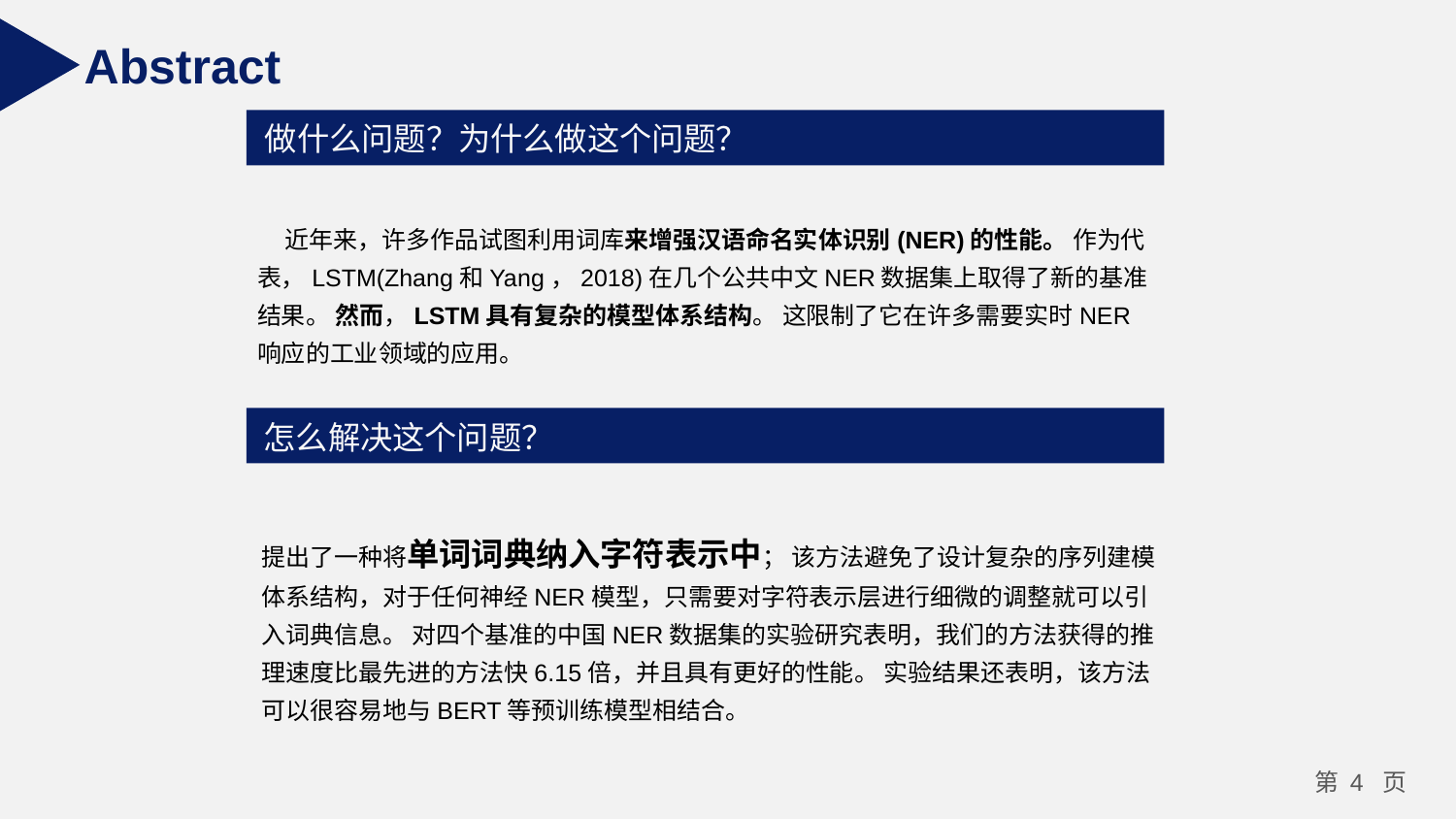

Abstract

做什么问题？为什么做这个问题？
    近年来，许多作品试图利用词库来增强汉语命名实体识别(NER)的性能。 作为代表，LSTM(Zhang和Yang，2018)在几个公共中文NER数据集上取得了新的基准结果。 然而，LSTM具有复杂的模型体系结构。 这限制了它在许多需要实时NER响应的工业领域的应用。

怎么解决这个问题？
提出了一种将单词词典纳入字符表示中； 该方法避免了设计复杂的序列建模体系结构，对于任何神经NER模型，只需要对字符表示层进行细微的调整就可以引入词典信息。 对四个基准的中国NER数据集的实验研究表明，我们的方法获得的推理速度比最先进的方法快6.15倍，并且具有更好的性能。 实验结果还表明，该方法可以很容易地与BERT等预训练模型相结合。